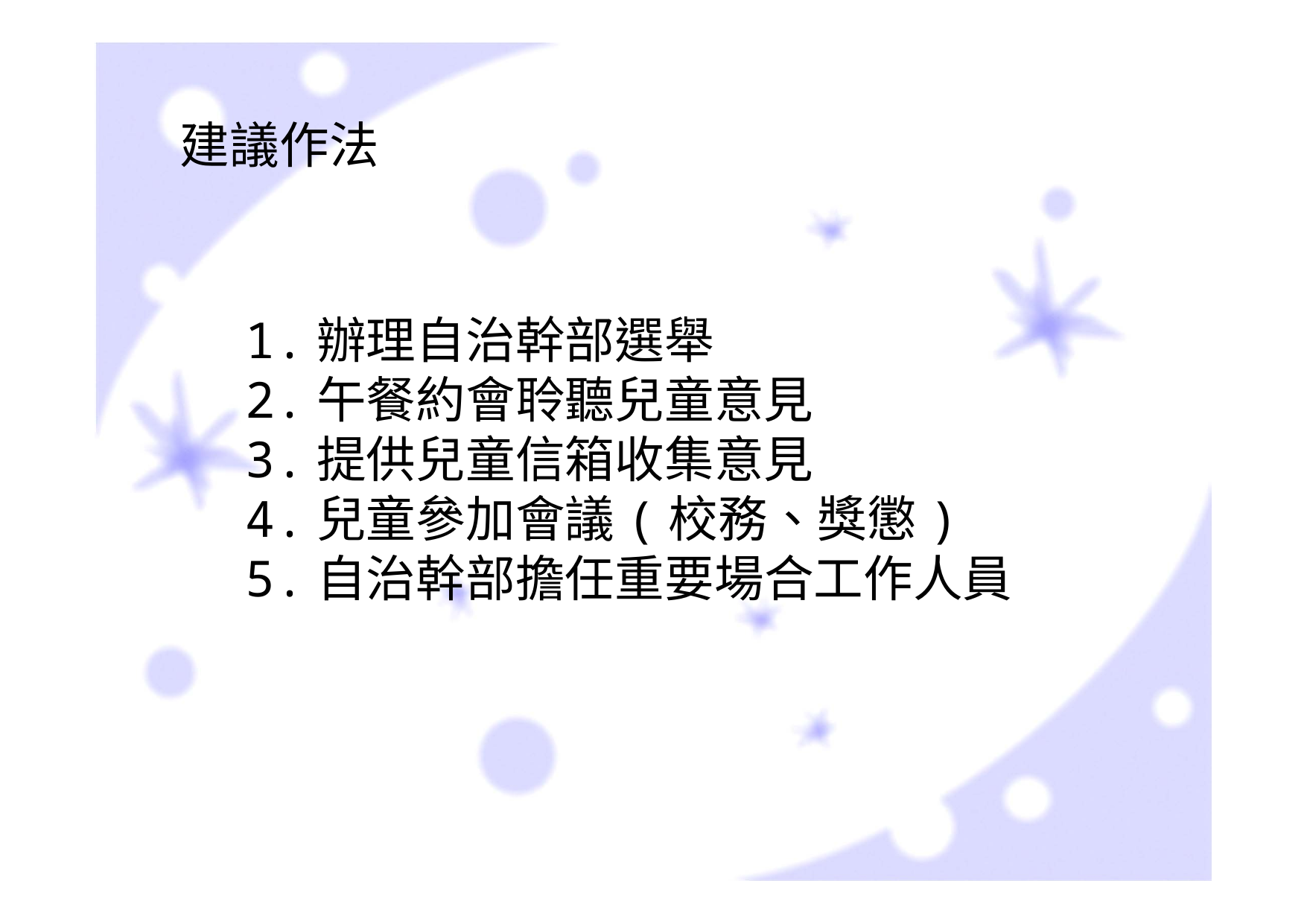

建議作法
1.辦理自治幹部選舉
2.午餐約會聆聽兒童意見
3.提供兒童信箱收集意見
4.兒童參加會議(校務、獎懲)
5.自治幹部擔任重要場合工作人員